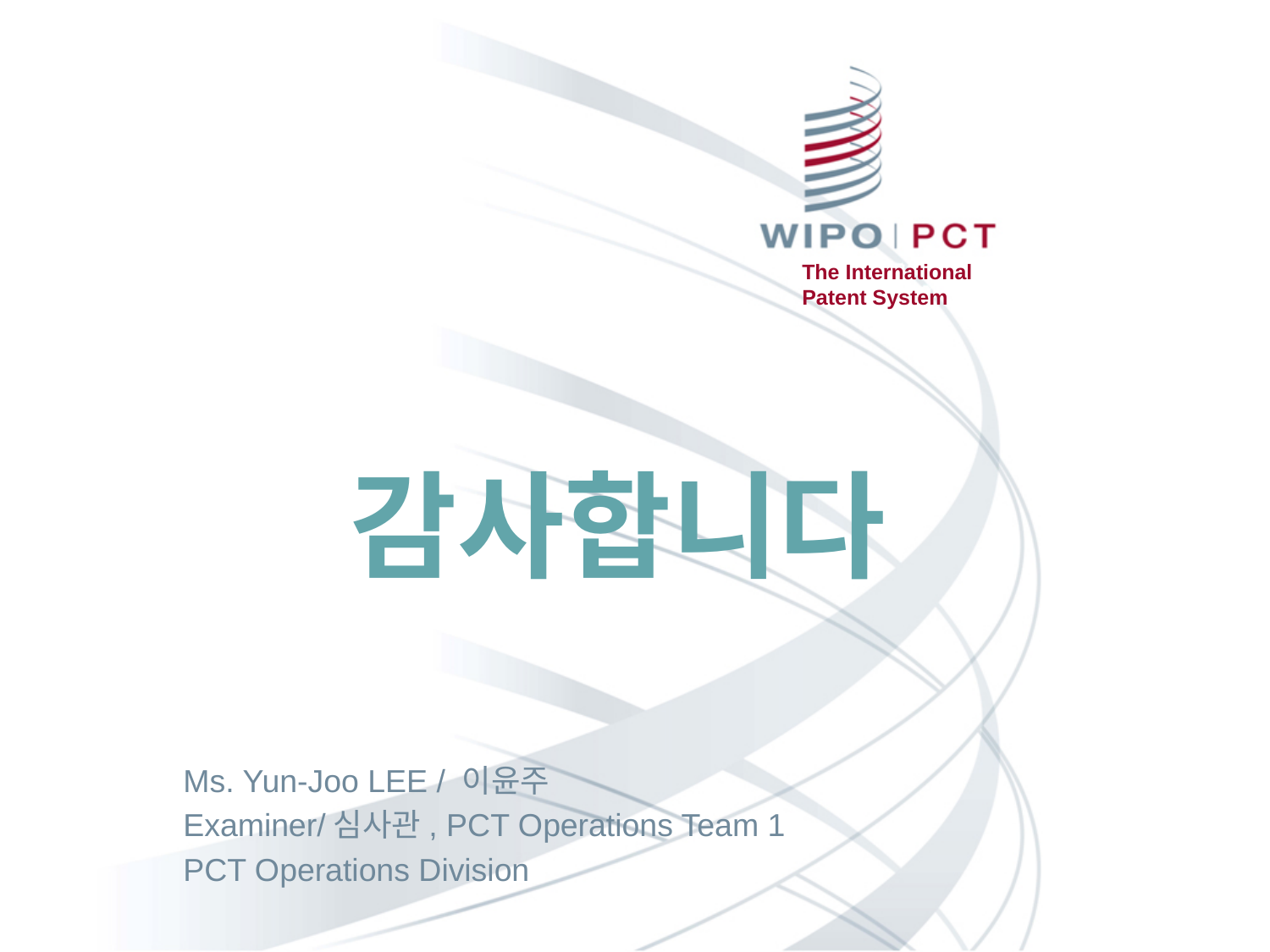

감사합니다
Ms. Yun-Joo LEE / 이윤주
Examiner/심사관, PCT Operations Team 1
PCT Operations Division